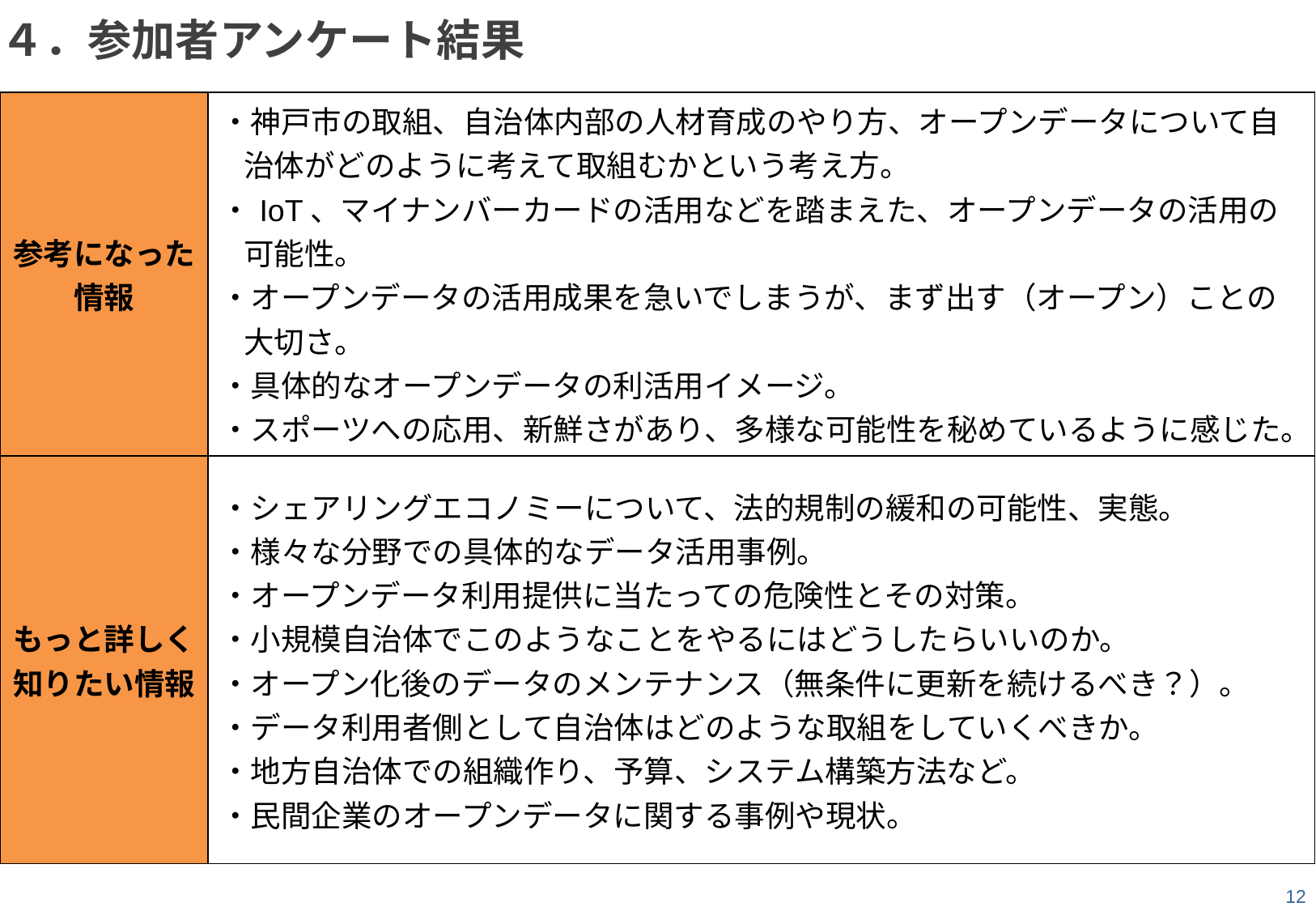

# ４．参加者アンケート結果
| 参考になった 情報 | ・神戸市の取組、自治体内部の人材育成のやり方、オープンデータについて自治体がどのように考えて取組むかという考え方。 ・IoT、マイナンバーカードの活用などを踏まえた、オープンデータの活用の可能性。 ・オープンデータの活用成果を急いでしまうが、まず出す（オープン）ことの大切さ。 ・具体的なオープンデータの利活用イメージ。 ・スポーツへの応用、新鮮さがあり、多様な可能性を秘めているように感じた。 |
| --- | --- |
| もっと詳しく 知りたい情報 | ・シェアリングエコノミーについて、法的規制の緩和の可能性、実態。 ・様々な分野での具体的なデータ活用事例。 ・オープンデータ利用提供に当たっての危険性とその対策。 ・小規模自治体でこのようなことをやるにはどうしたらいいのか。 ・オープン化後のデータのメンテナンス（無条件に更新を続けるべき？）。 ・データ利用者側として自治体はどのような取組をしていくべきか。 ・地方自治体での組織作り、予算、システム構築方法など。 ・民間企業のオープンデータに関する事例や現状。 |
12